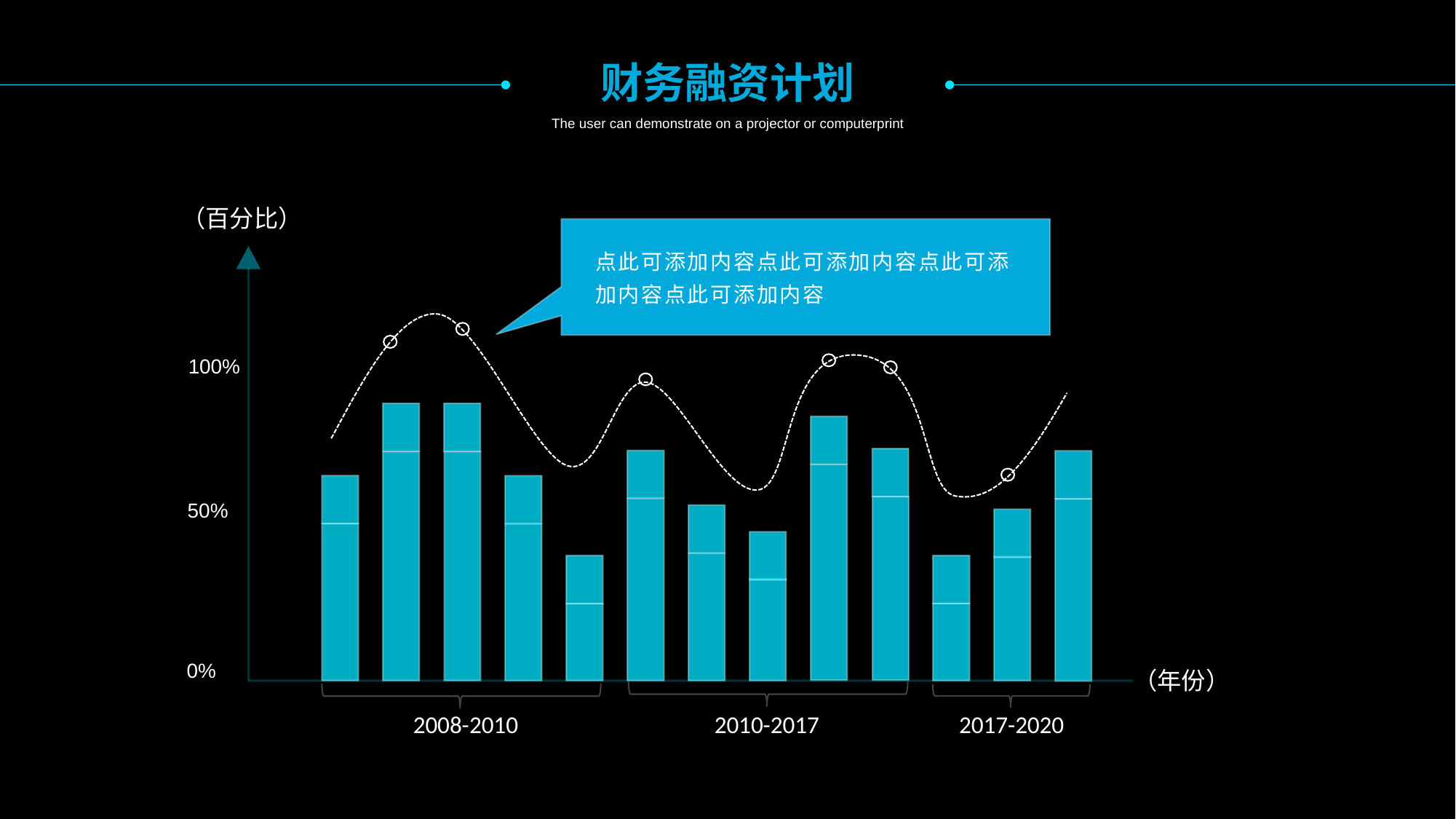

财务融资计划
The user can demonstrate on a projector or computerprint
（百分比）

点此可添加内容点此可添加内容点此可添加内容点此可添加内容

100%

50%

（年份）
0%
2008-2010
2010-2017
2017-2020